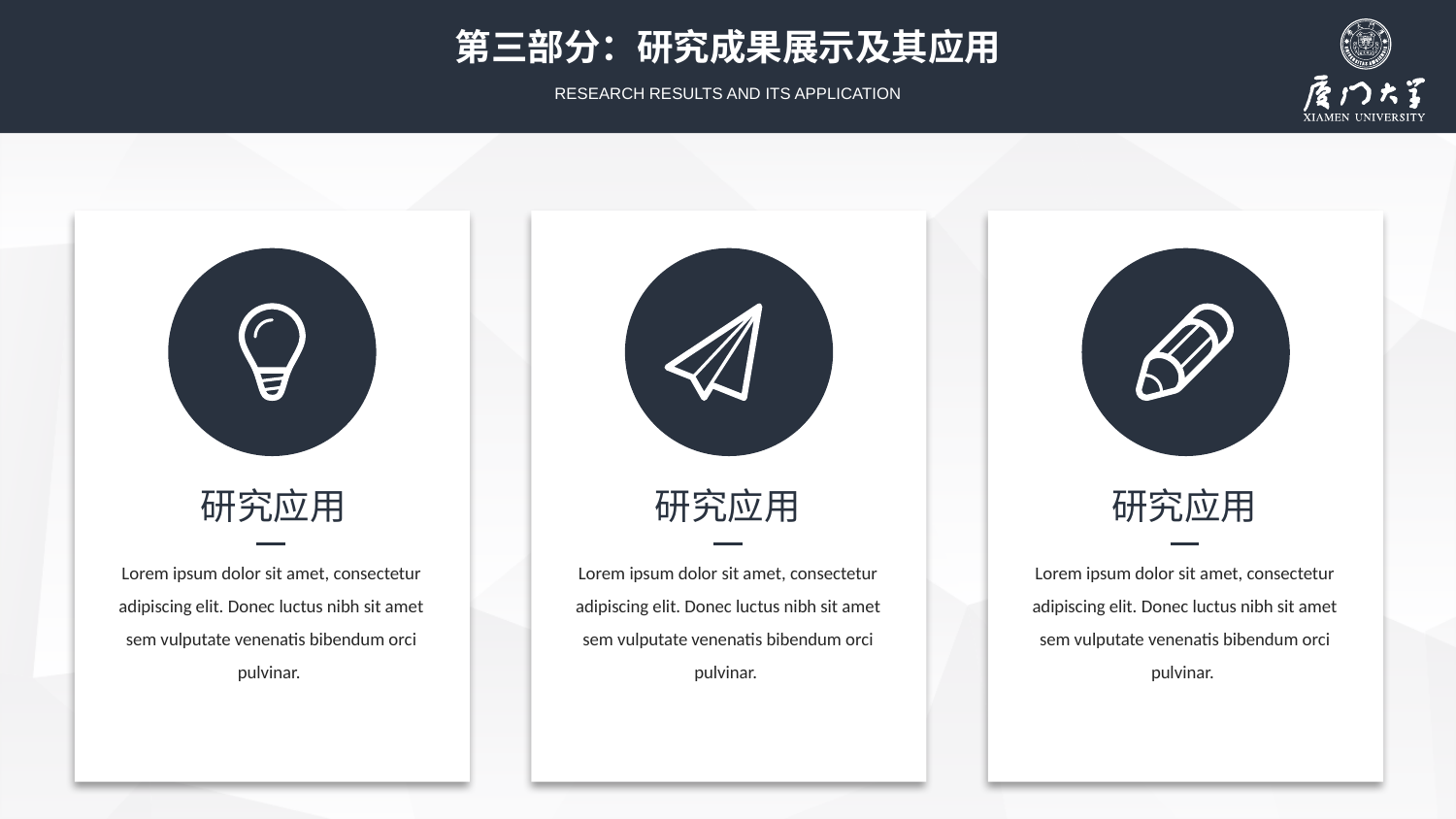

第三部分：研究成果展示及其应用
RESEARCH RESULTS AND ITS APPLICATION

研究应用
研究应用
研究应用
Lorem ipsum dolor sit amet, consectetur adipiscing elit. Donec luctus nibh sit amet sem vulputate venenatis bibendum orci pulvinar.
Lorem ipsum dolor sit amet, consectetur adipiscing elit. Donec luctus nibh sit amet sem vulputate venenatis bibendum orci pulvinar.
Lorem ipsum dolor sit amet, consectetur adipiscing elit. Donec luctus nibh sit amet sem vulputate venenatis bibendum orci pulvinar.